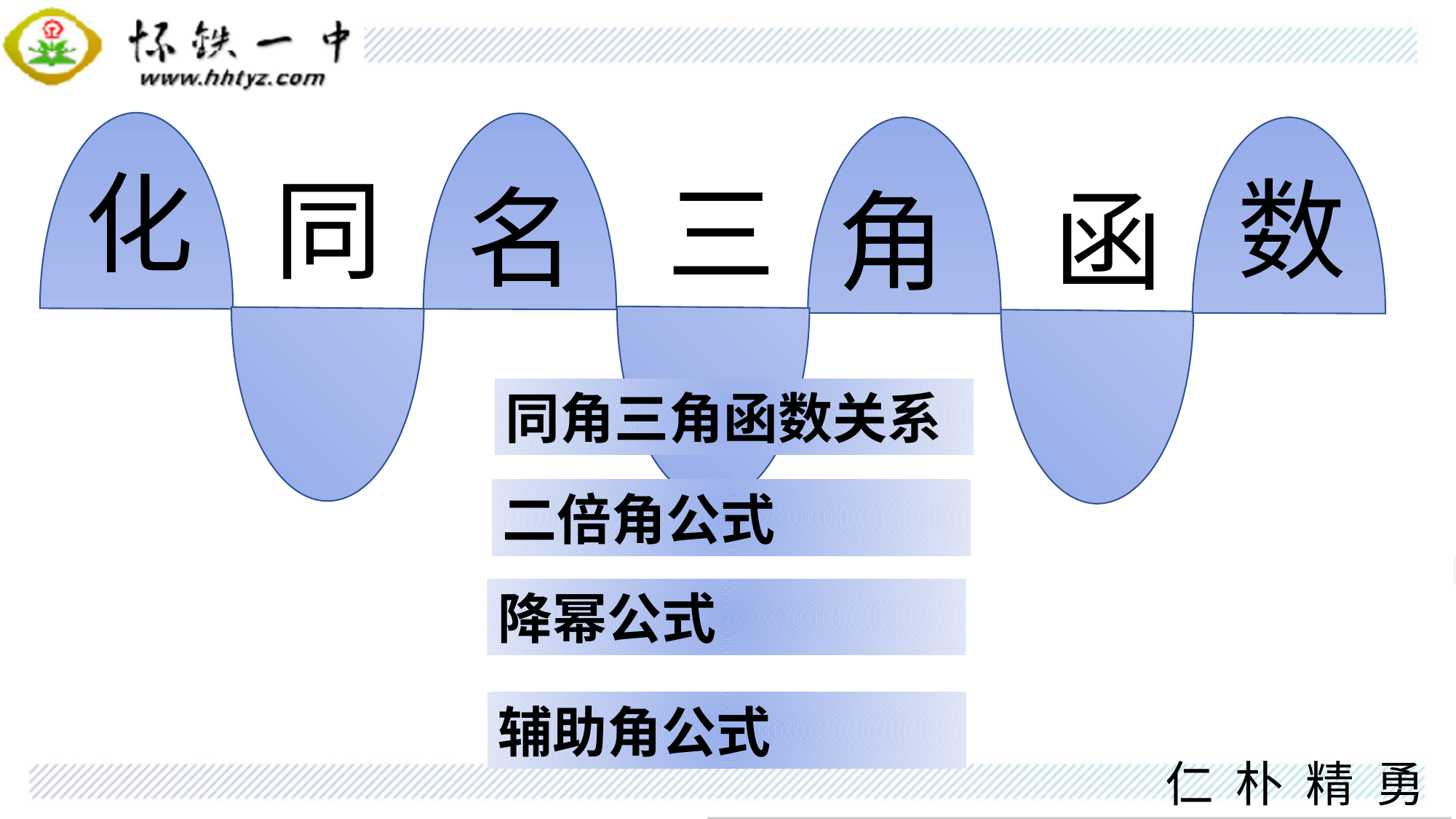

化
同
数
三
名
函
角
同角三角函数关系
二倍角公式
降幂公式
辅助角公式
仁  朴  精  勇